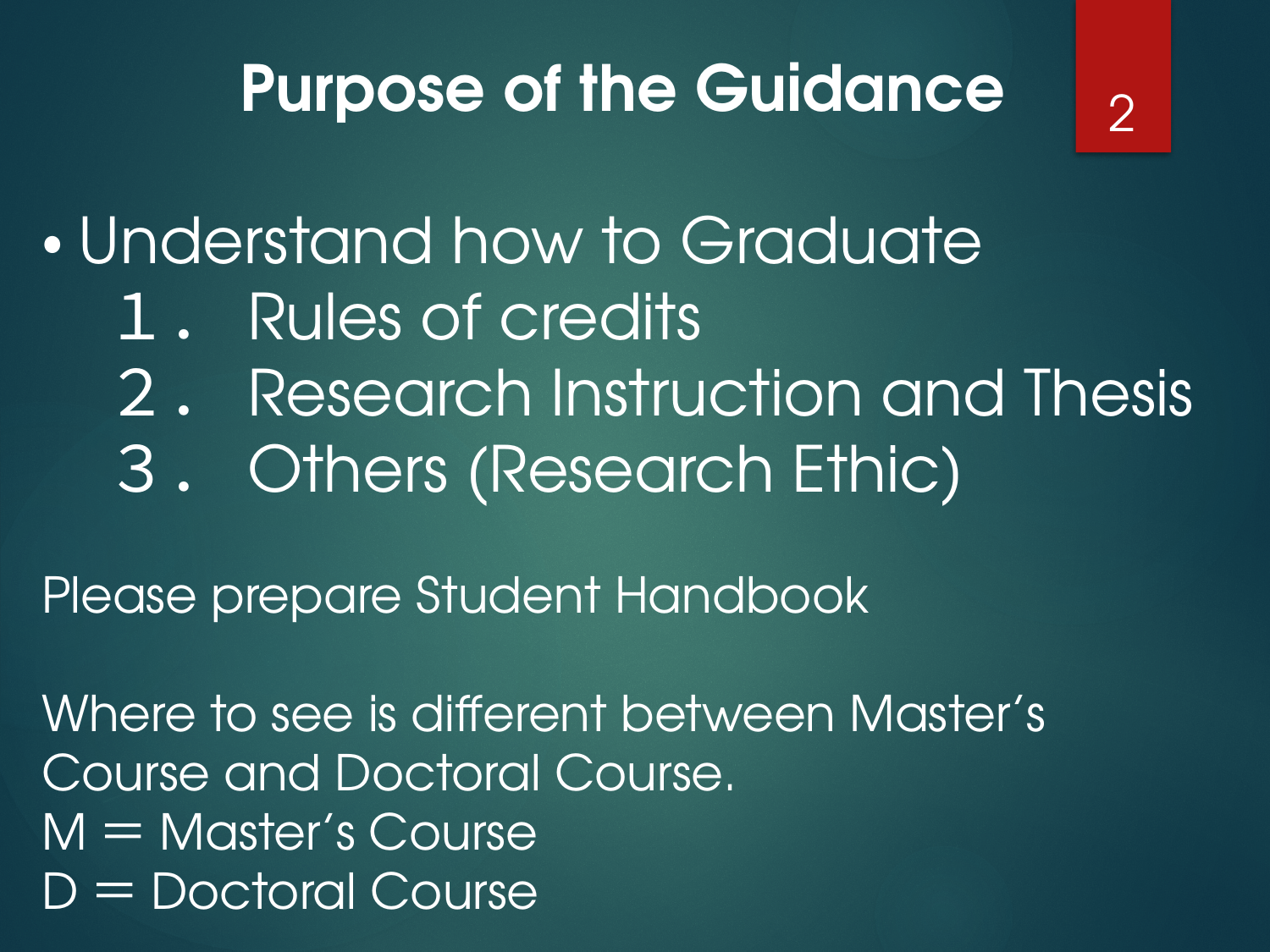

2
Purpose of the Guidance

・Understand how to Graduate
　１．Rules of credits
　２．Research Instruction and Thesis
　３．Others (Research Ethic)

Please prepare Student Handbook

Where to see is different between Master’s Course and Doctoral Course.
M＝Master’s Course
D＝Doctoral Course